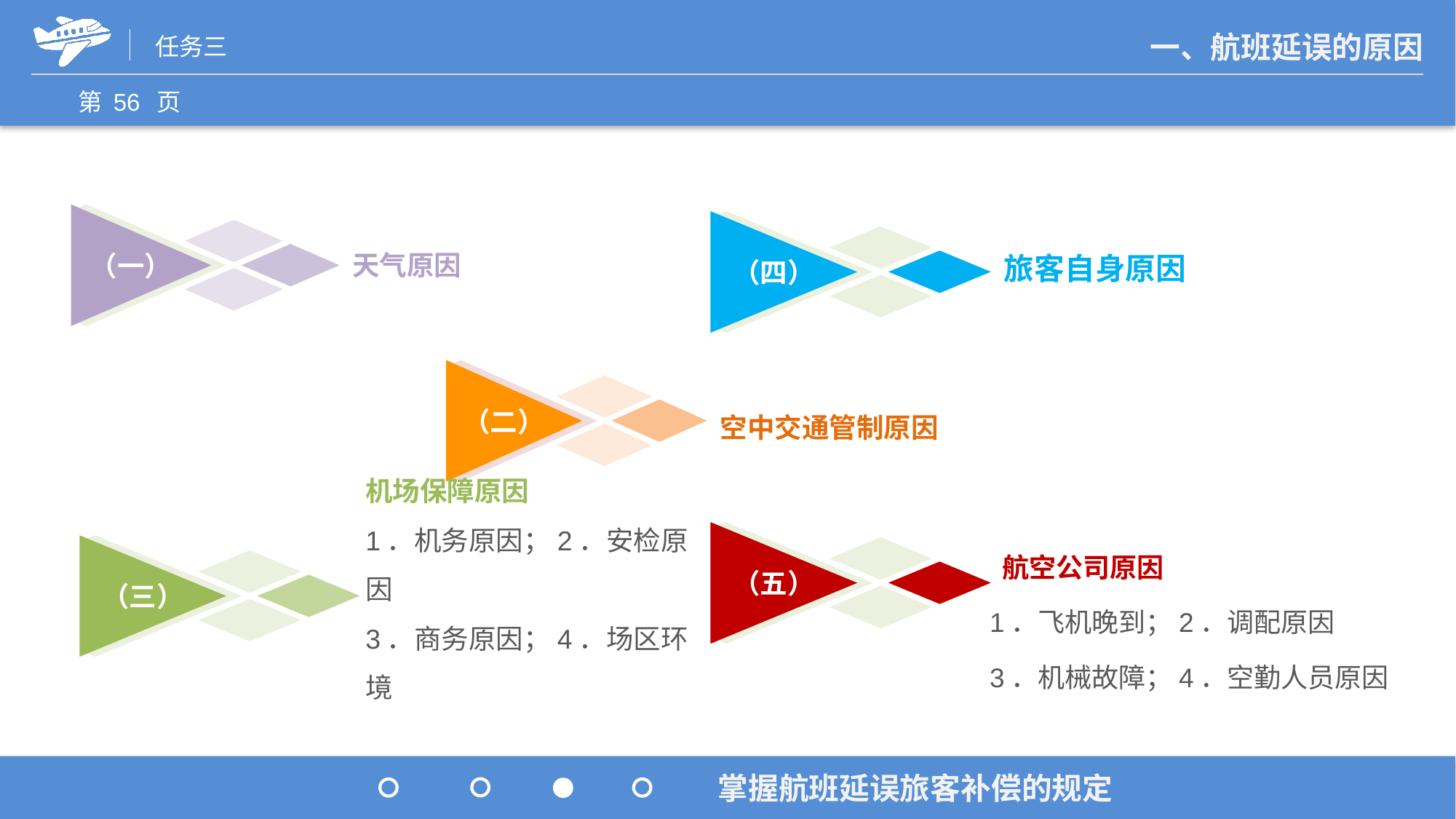

（一）

天气原因

（四）

 旅客自身原因

（二）

空中交通管制原因

 航空公司原因
1．飞机晚到；2．调配原因
3．机械故障；4．空勤人员原因
（五）

机场保障原因
1．机务原因；2．安检原因
3．商务原因；4．场区环境
（三）